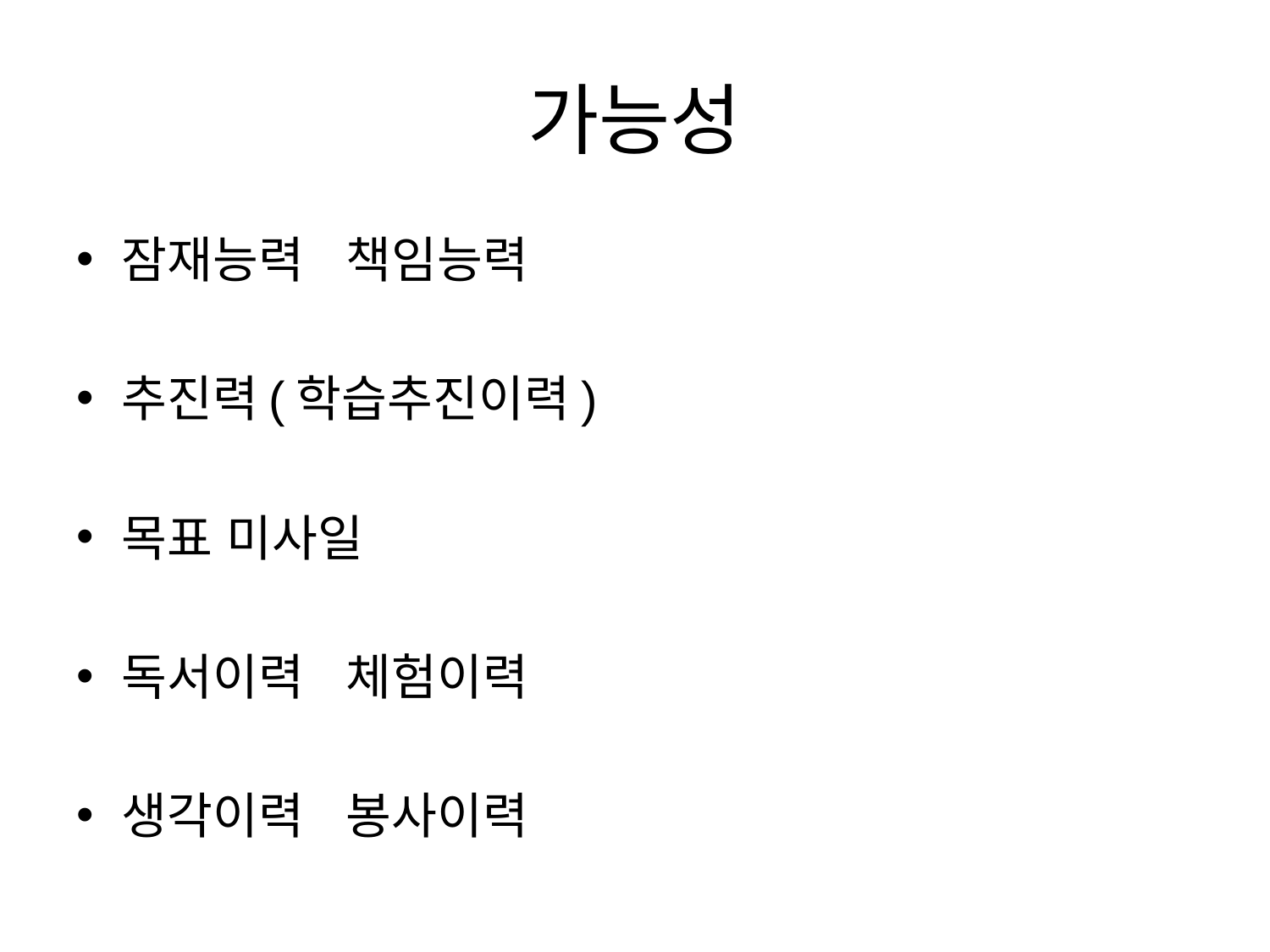

# 가능성
잠재능력   책임능력

추진력(학습추진이력)

목표 미사일

독서이력   체험이력

생각이력   봉사이력